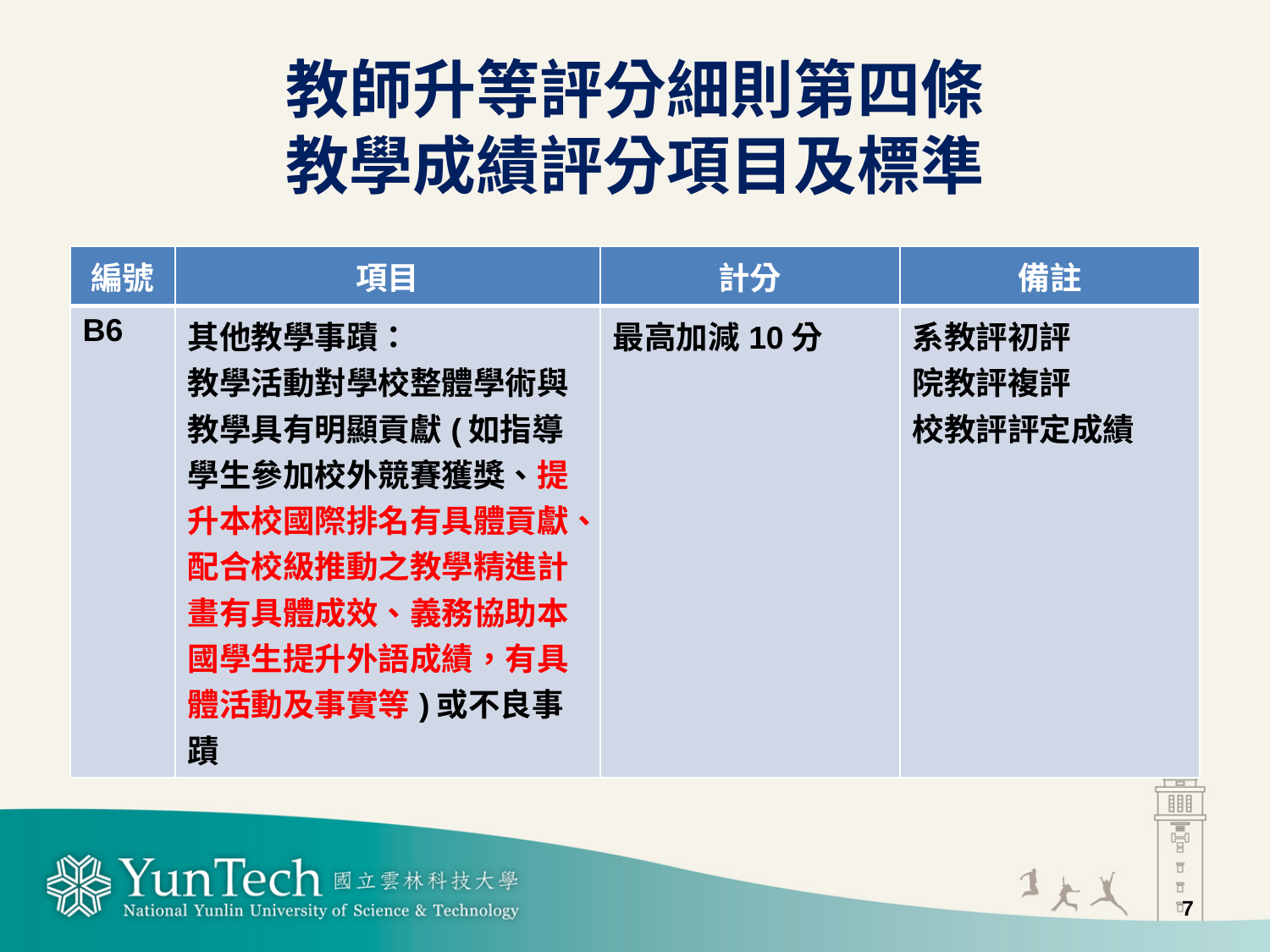

# 教師升等評分細則第四條 教學成績評分項目及標準
| 編號 | 項目 | 計分 | 備註 |
| --- | --- | --- | --- |
| B6 | 其他教學事蹟： 教學活動對學校整體學術與教學具有明顯貢獻(如指導學生參加校外競賽獲獎、提升本校國際排名有具體貢獻、配合校級推動之教學精進計畫有具體成效、義務協助本國學生提升外語成績，有具體活動及事實等)或不良事蹟 | 最高加減10分 | 系教評初評 院教評複評 校教評評定成績 |
7